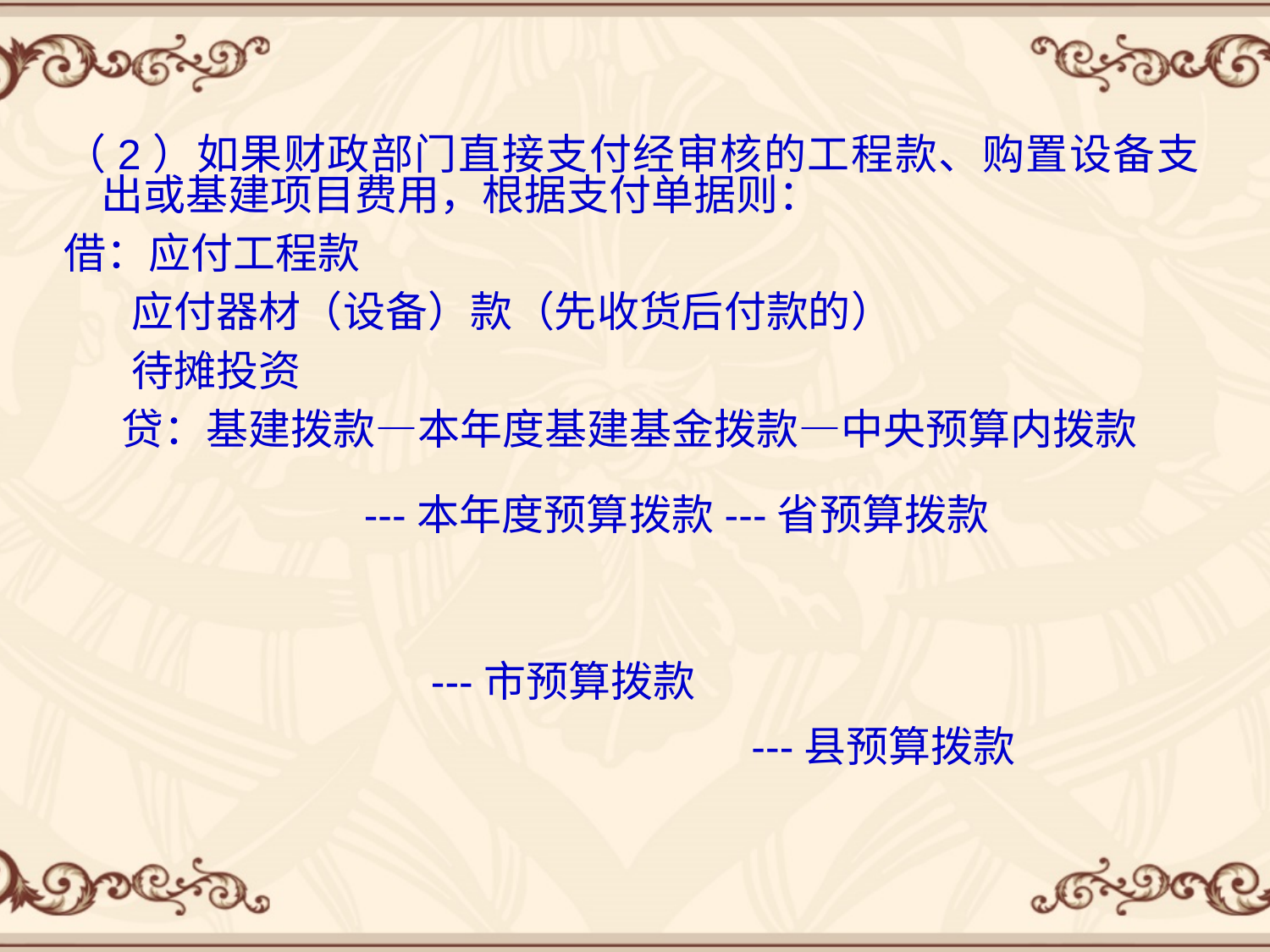

（2）如果财政部门直接支付经审核的工程款、购置设备支出或基建项目费用，根据支付单据则：
借：应付工程款
      应付器材（设备）款（先收货后付款的）
      待摊投资
     贷：基建拨款—本年度基建基金拨款—中央预算内拨款
                         ---本年度预算拨款---省预算拨款
                 ---市预算拨款
                                                          ---县预算拨款